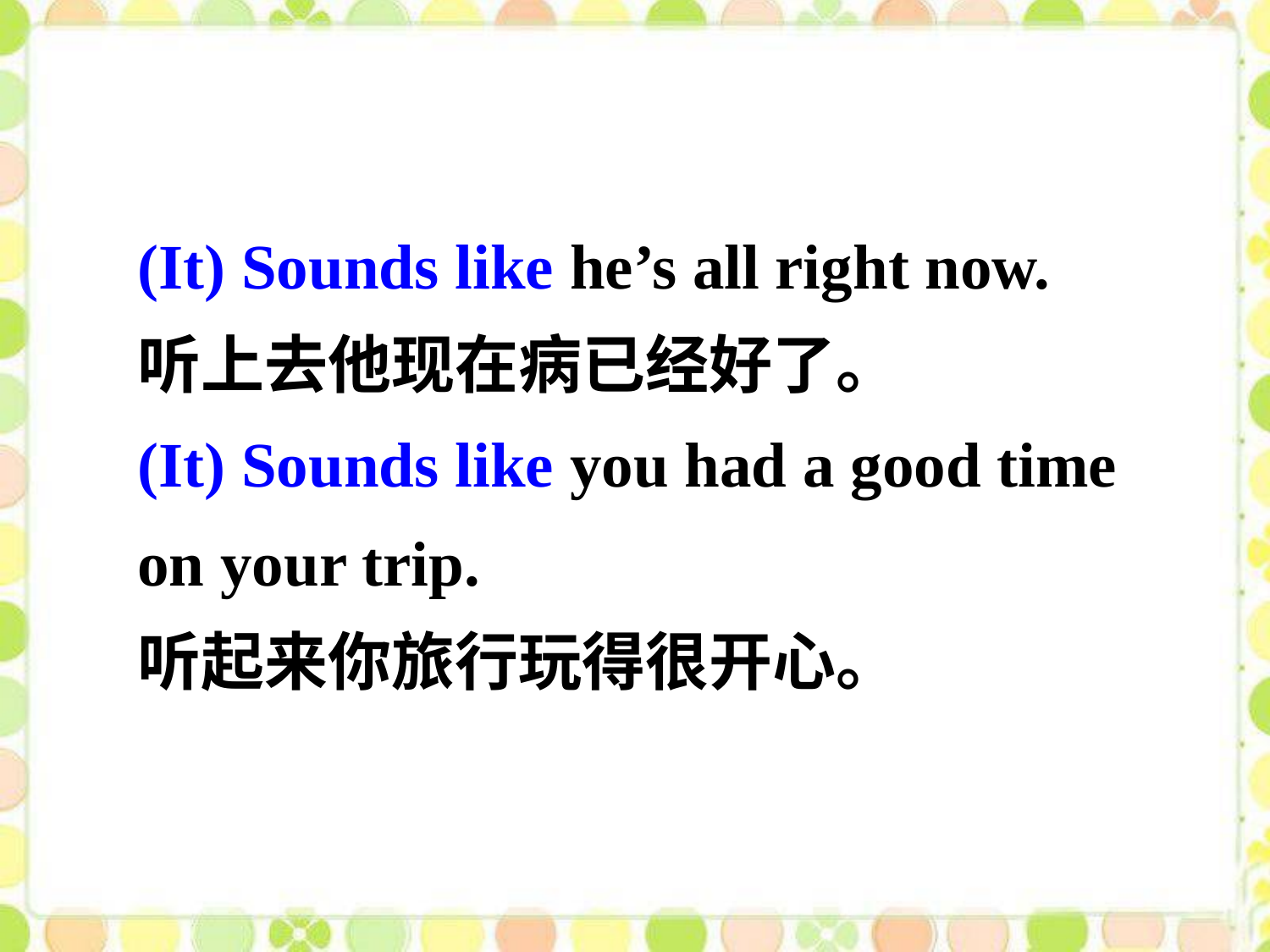

(It) Sounds like he’s all right now.
听上去他现在病已经好了。
(It) Sounds like you had a good time on your trip.
听起来你旅行玩得很开心。